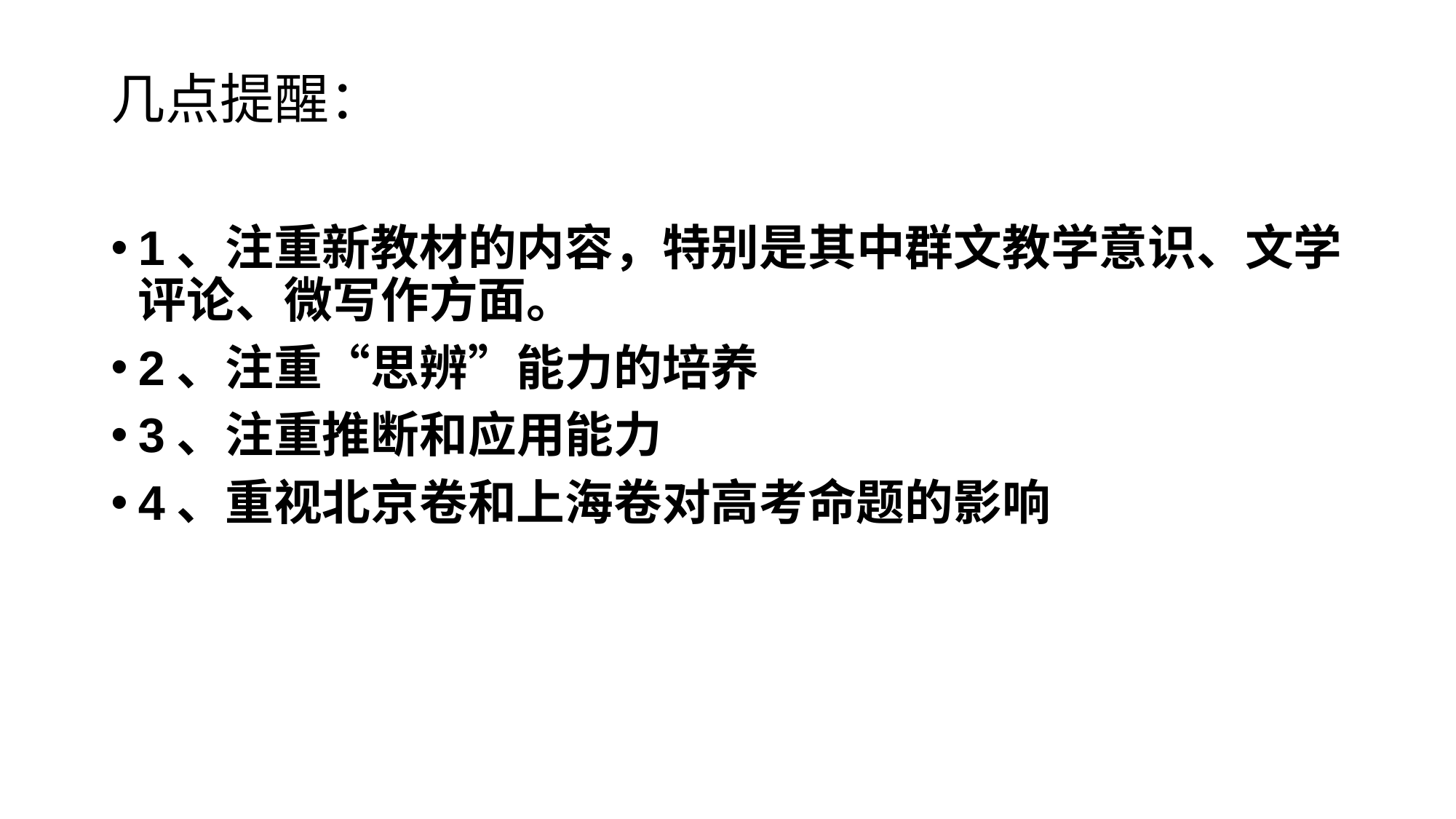

# 几点提醒：
1、注重新教材的内容，特别是其中群文教学意识、文学评论、微写作方面。
2、注重“思辨”能力的培养
3、注重推断和应用能力
4、重视北京卷和上海卷对高考命题的影响